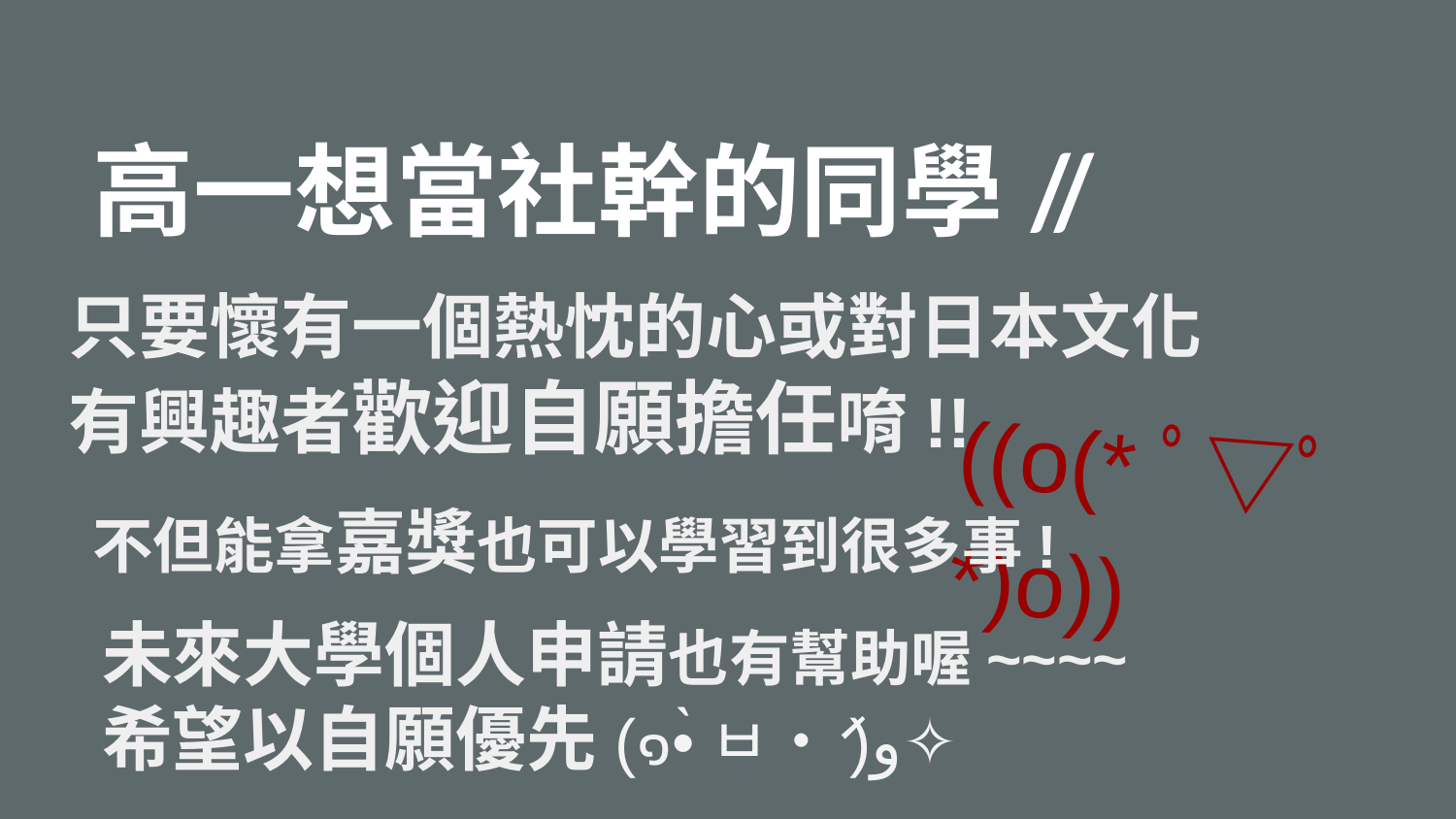

# 高一想當社幹的同學//
只要懷有一個熱忱的心或對日本文化
有興趣者歡迎自願擔任唷!!

((o(*ﾟ▽ﾟ*)o))

不但能拿嘉獎也可以學習到很多事!

未來大學個人申請也有幫助喔~~~~
希望以自願優先(๑•̀ㅂ•́)و✧